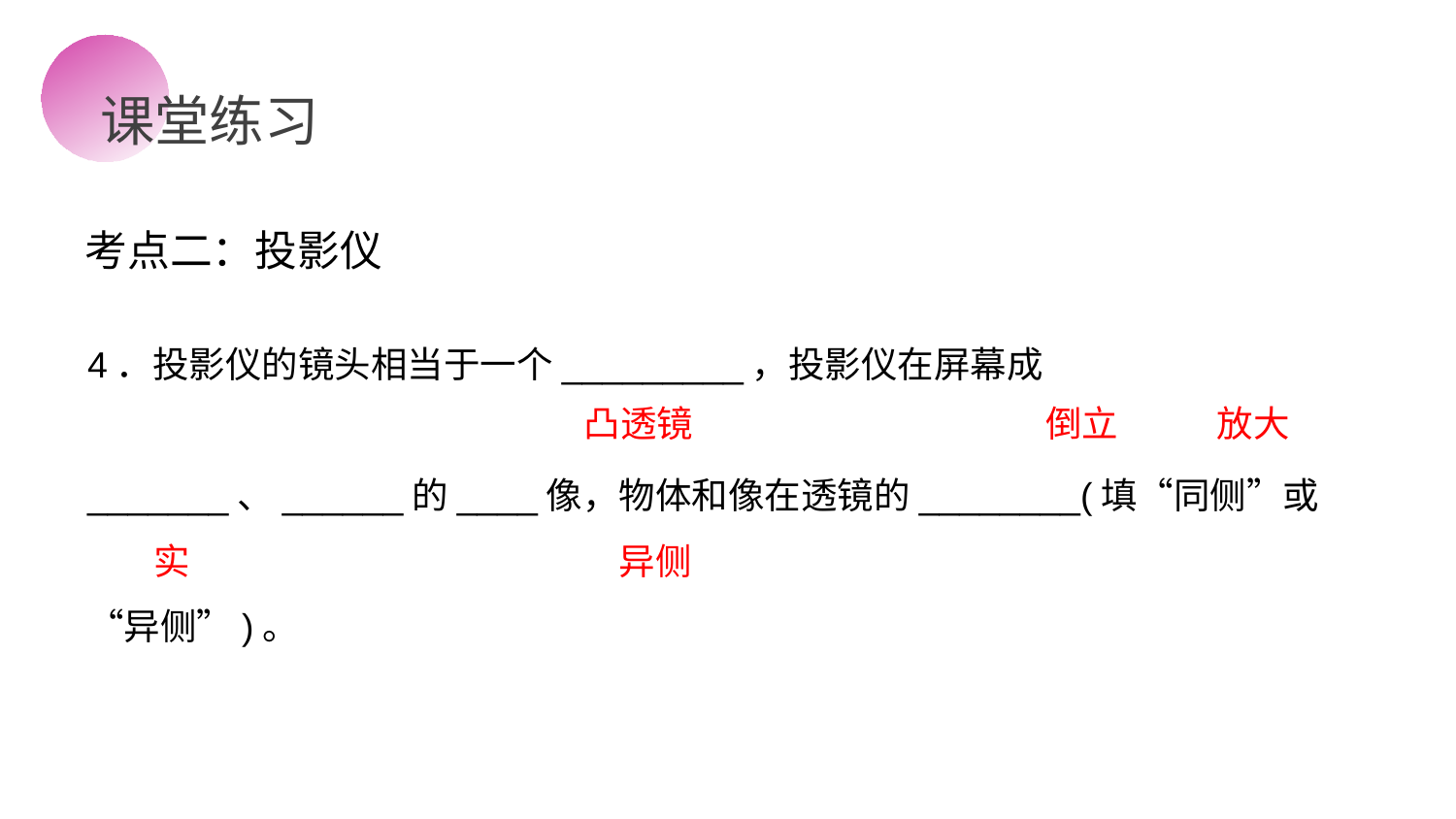

课堂练习
考点二：投影仪
倒立
放大
凸透镜
4．投影仪的镜头相当于一个_________，投影仪在屏幕成_______、______的____像，物体和像在透镜的________(填“同侧”或“异侧”)。
实
异侧